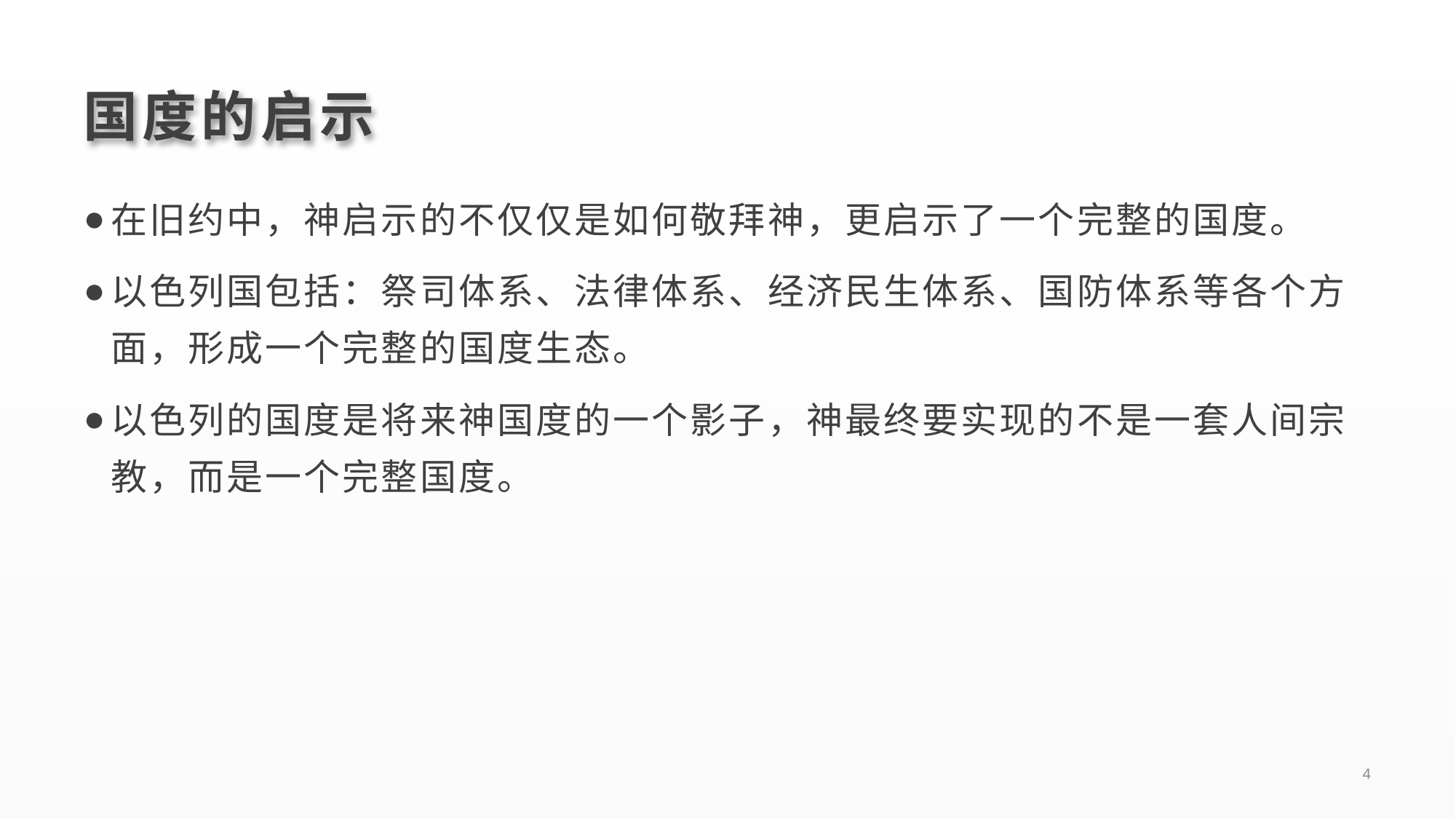

# 国度的启示
在旧约中，神启示的不仅仅是如何敬拜神，更启示了一个完整的国度。
以色列国包括：祭司体系、法律体系、经济民生体系、国防体系等各个方面，形成一个完整的国度生态。
以色列的国度是将来神国度的一个影子，神最终要实现的不是一套人间宗教，而是一个完整国度。
4